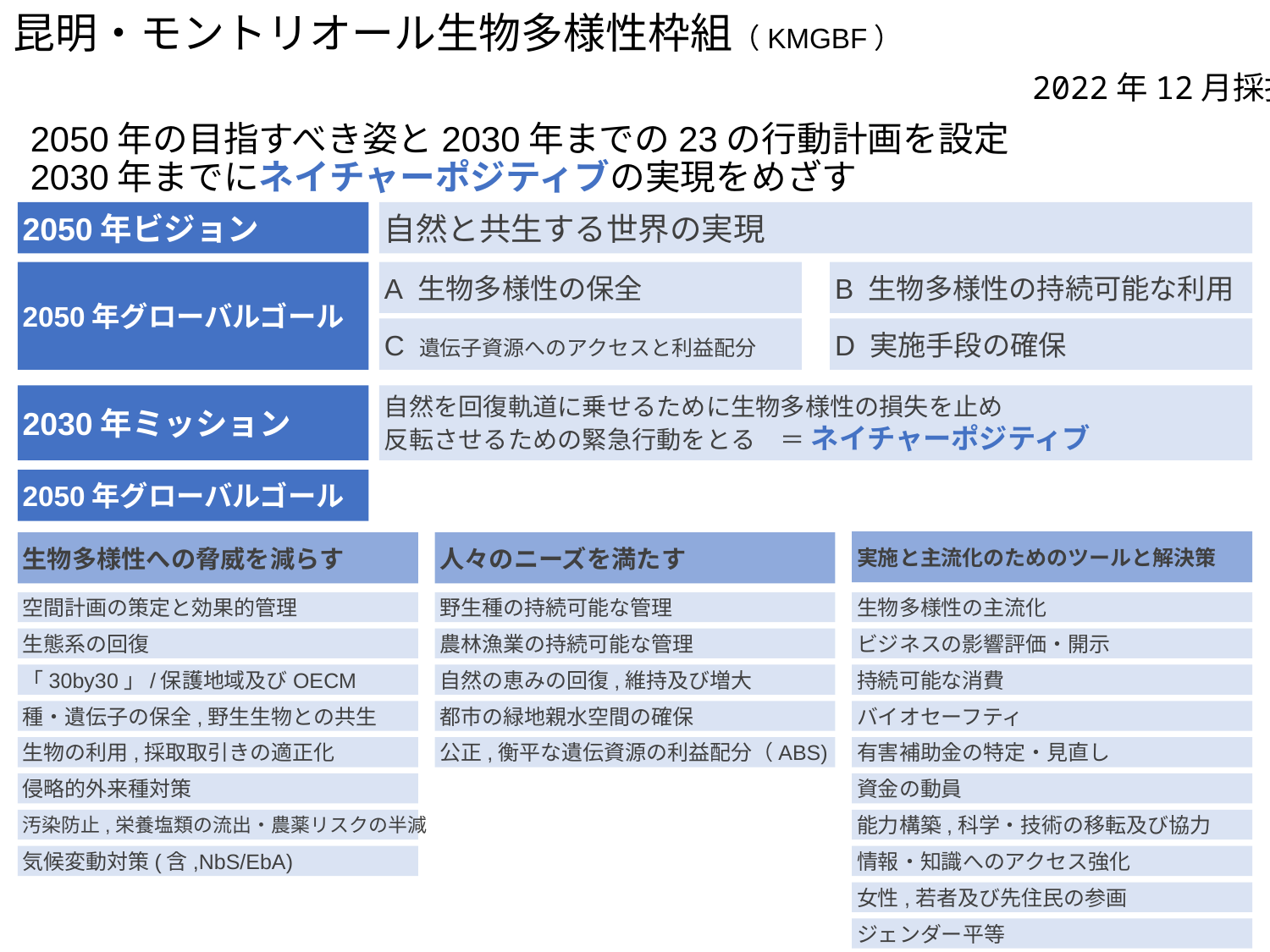

# 昆明・モントリオール生物多様性枠組（KMGBF）
2022年12月採択
2050年の目指すべき姿と2030年までの23の行動計画を設定
2030年までにネイチャーポジティブの実現をめざす
2050年ビジョン
自然と共生する世界の実現
2050年グローバルゴール
A 生物多様性の保全
B 生物多様性の持続可能な利用
C 遺伝子資源へのアクセスと利益配分
D 実施手段の確保
2030年ミッション
自然を回復軌道に乗せるために生物多様性の損失を止め
反転させるための緊急行動をとる　＝ ネイチャーポジティブ
2050年グローバルゴール
実施と主流化のためのツールと解決策
生物多様性への脅威を減らす
人々のニーズを満たす
空間計画の策定と効果的管理
野生種の持続可能な管理
生物多様性の主流化
生態系の回復
農林漁業の持続可能な管理
ビジネスの影響評価・開示
「30by30」/保護地域及びOECM
自然の恵みの回復,維持及び増大
持続可能な消費
種・遺伝子の保全,野生生物との共生
都市の緑地親水空間の確保
バイオセーフティ
生物の利用,採取取引きの適正化
公正,衡平な遺伝資源の利益配分（ABS)
有害補助金の特定・見直し
侵略的外来種対策
資金の動員
汚染防止,栄養塩類の流出・農薬リスクの半減
能力構築,科学・技術の移転及び協力
気候変動対策(含,NbS/EbA)
情報・知識へのアクセス強化
女性,若者及び先住民の参画
ジェンダー平等